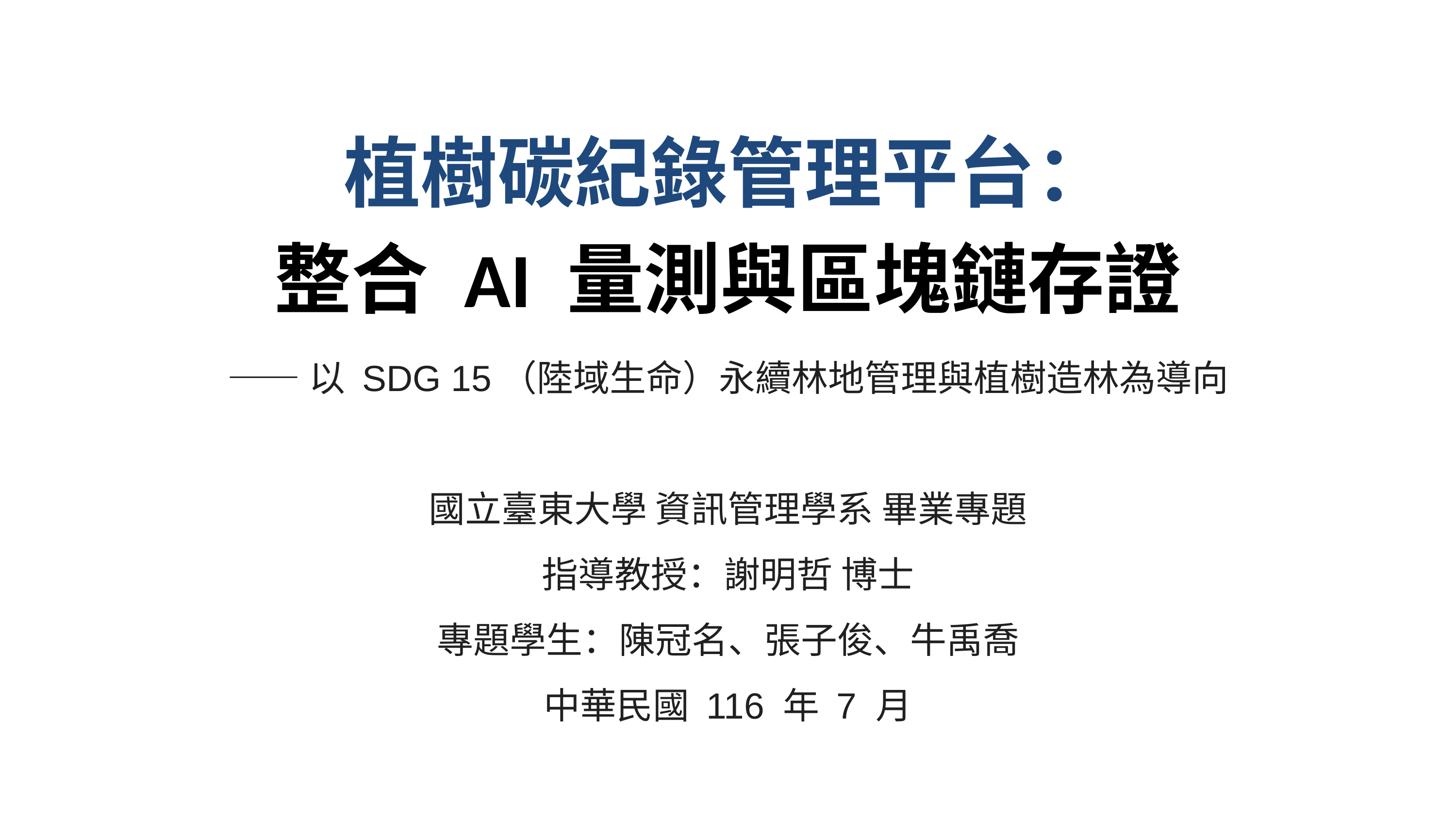

# 植樹碳紀錄管理平台：
整合 AI 量測與區塊鏈存證
——以 SDG 15（陸域生命）永續林地管理與植樹造林為導向

國立臺東大學 資訊管理學系 畢業專題
指導教授：謝明哲 博士
專題學生：陳冠名、張子俊、牛禹喬
中華民國 116 年 7 月